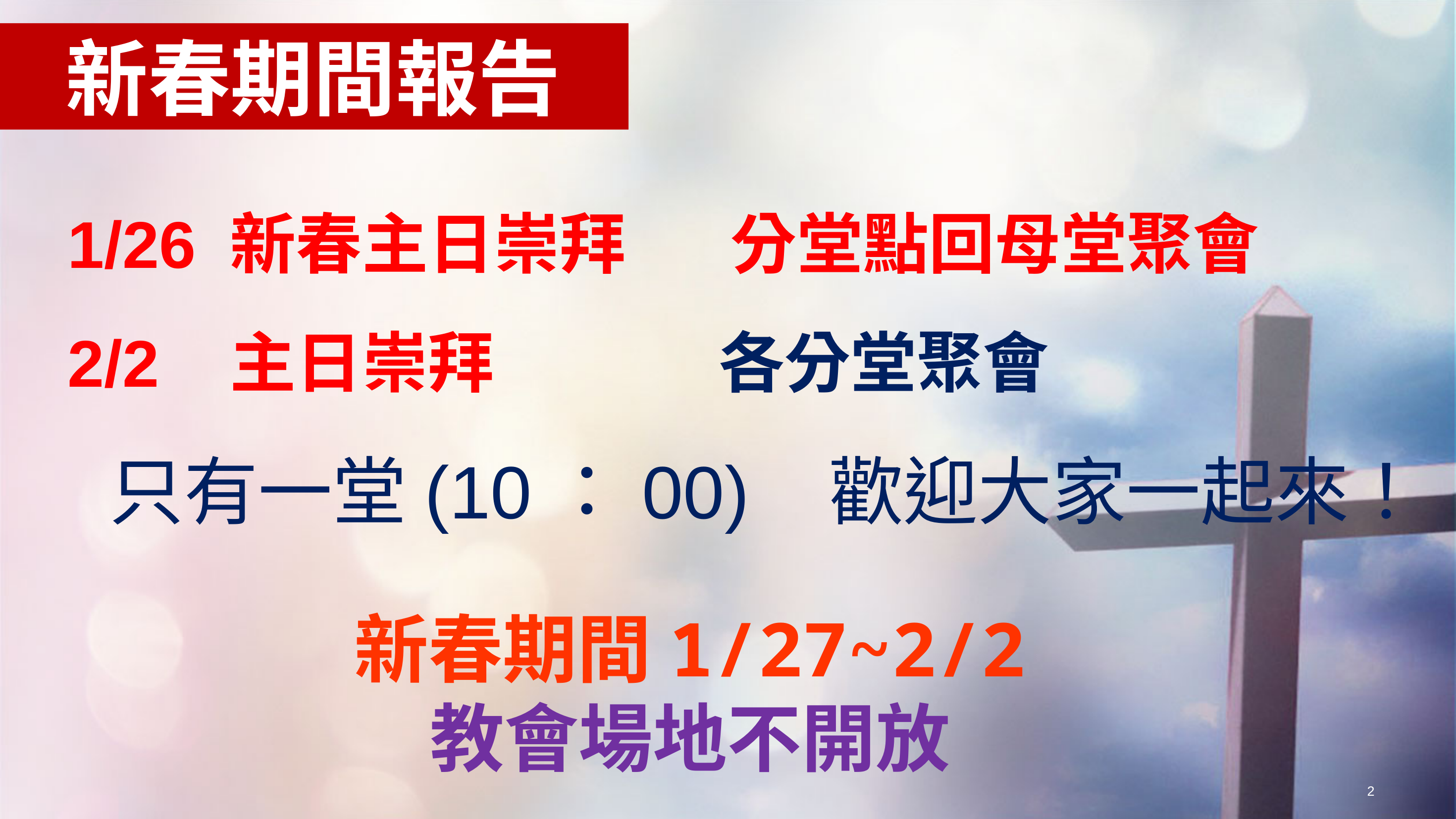

新春期間報告
1/26 新春主日崇拜       分堂點回母堂聚會
2/2   主日崇拜               各分堂聚會
     只有一堂(10：00)   歡迎大家一起來！
新春期間1/27~2/2
教會場地不開放
2